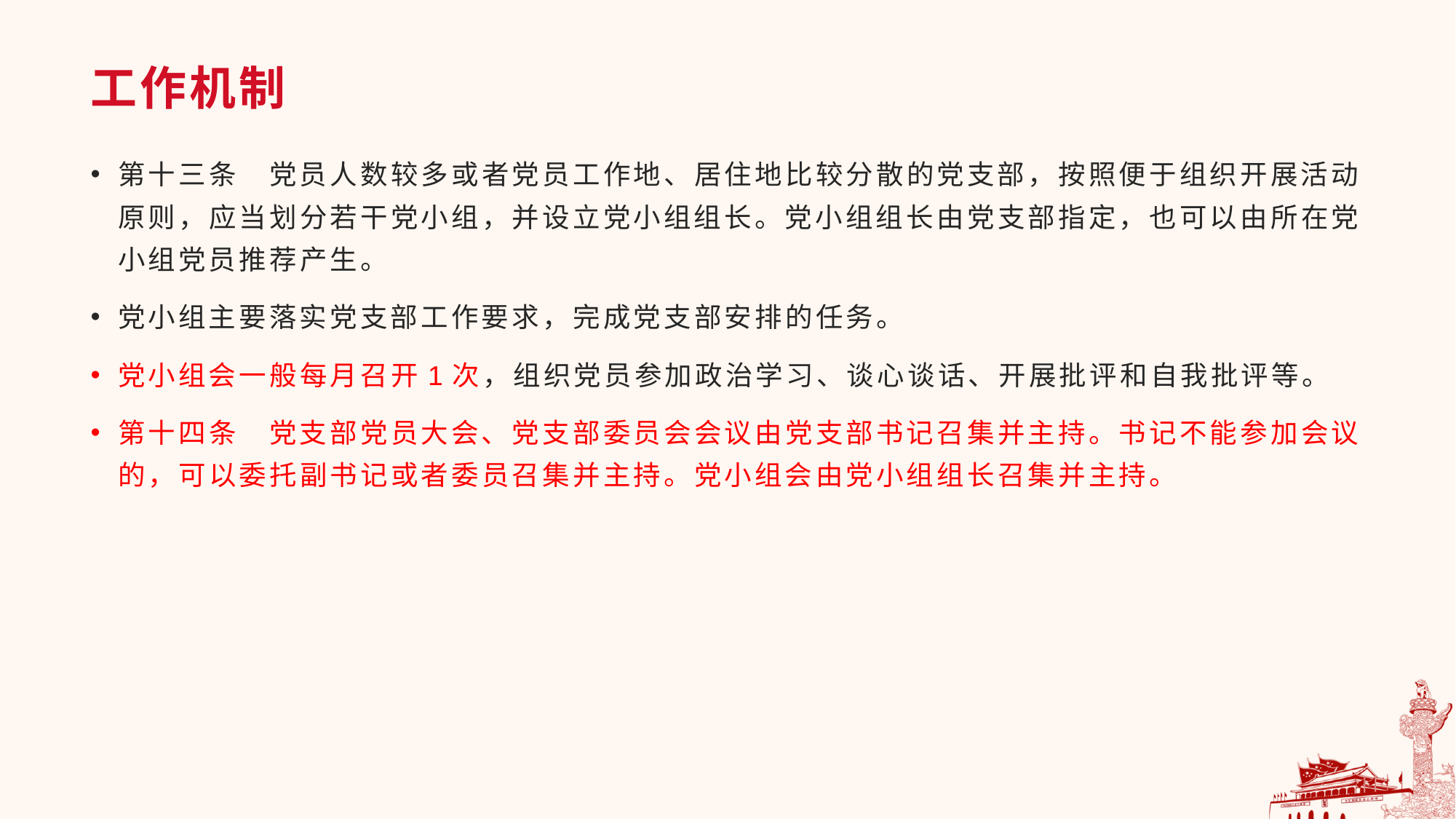

# 工作机制
第十三条　党员人数较多或者党员工作地、居住地比较分散的党支部，按照便于组织开展活动原则，应当划分若干党小组，并设立党小组组长。党小组组长由党支部指定，也可以由所在党小组党员推荐产生。
党小组主要落实党支部工作要求，完成党支部安排的任务。
党小组会一般每月召开1次，组织党员参加政治学习、谈心谈话、开展批评和自我批评等。
第十四条　党支部党员大会、党支部委员会会议由党支部书记召集并主持。书记不能参加会议的，可以委托副书记或者委员召集并主持。党小组会由党小组组长召集并主持。